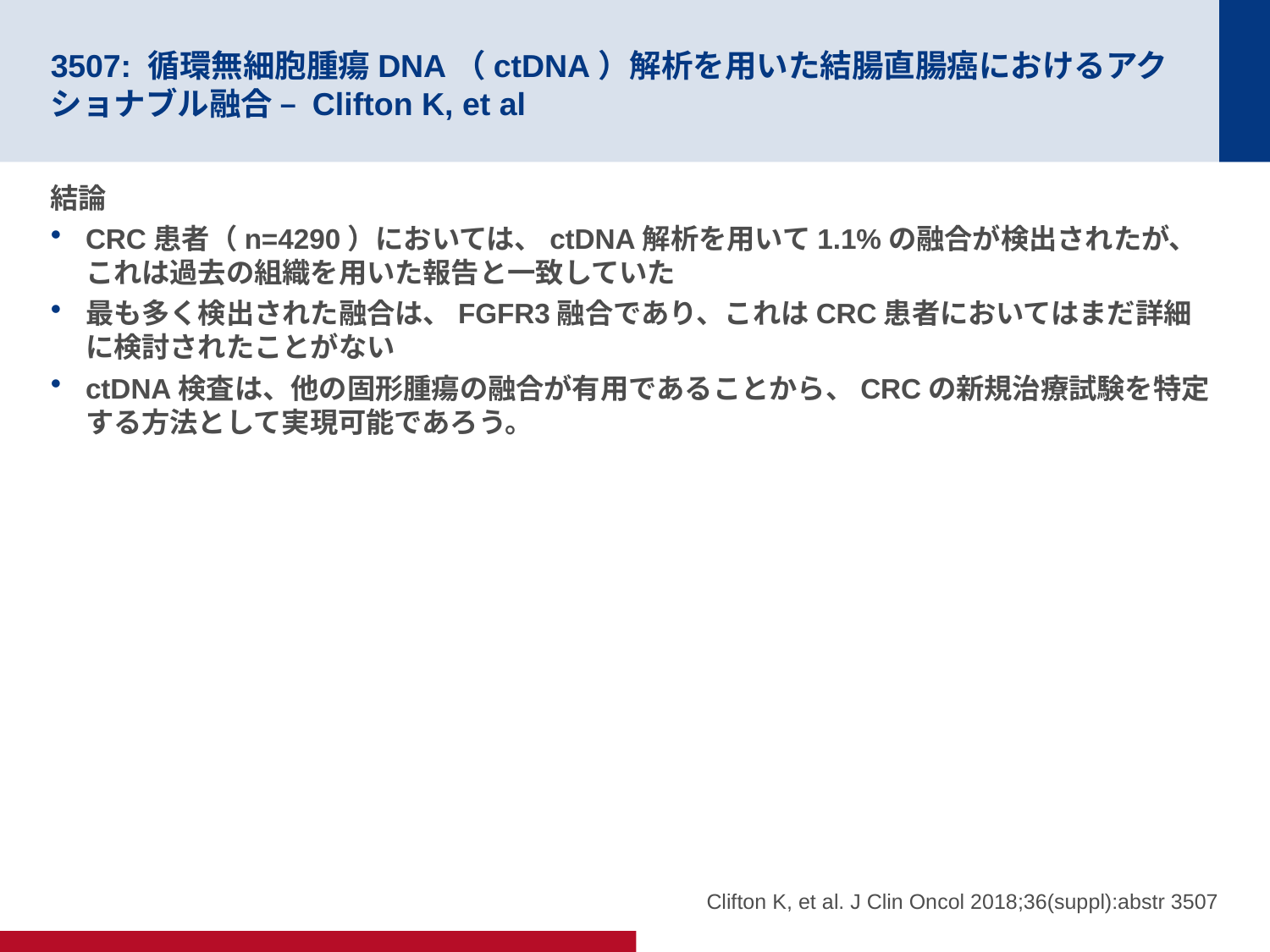

# 3507: 循環無細胞腫瘍DNA（ctDNA）解析を用いた結腸直腸癌におけるアクショナブル融合 – Clifton K, et al
結論
CRC患者（n=4290）においては、ctDNA解析を用いて1.1%の融合が検出されたが、これは過去の組織を用いた報告と一致していた
最も多く検出された融合は、FGFR3融合であり、これはCRC患者においてはまだ詳細に検討されたことがない
ctDNA検査は、他の固形腫瘍の融合が有用であることから、CRCの新規治療試験を特定する方法として実現可能であろう。
Clifton K, et al. J Clin Oncol 2018;36(suppl):abstr 3507